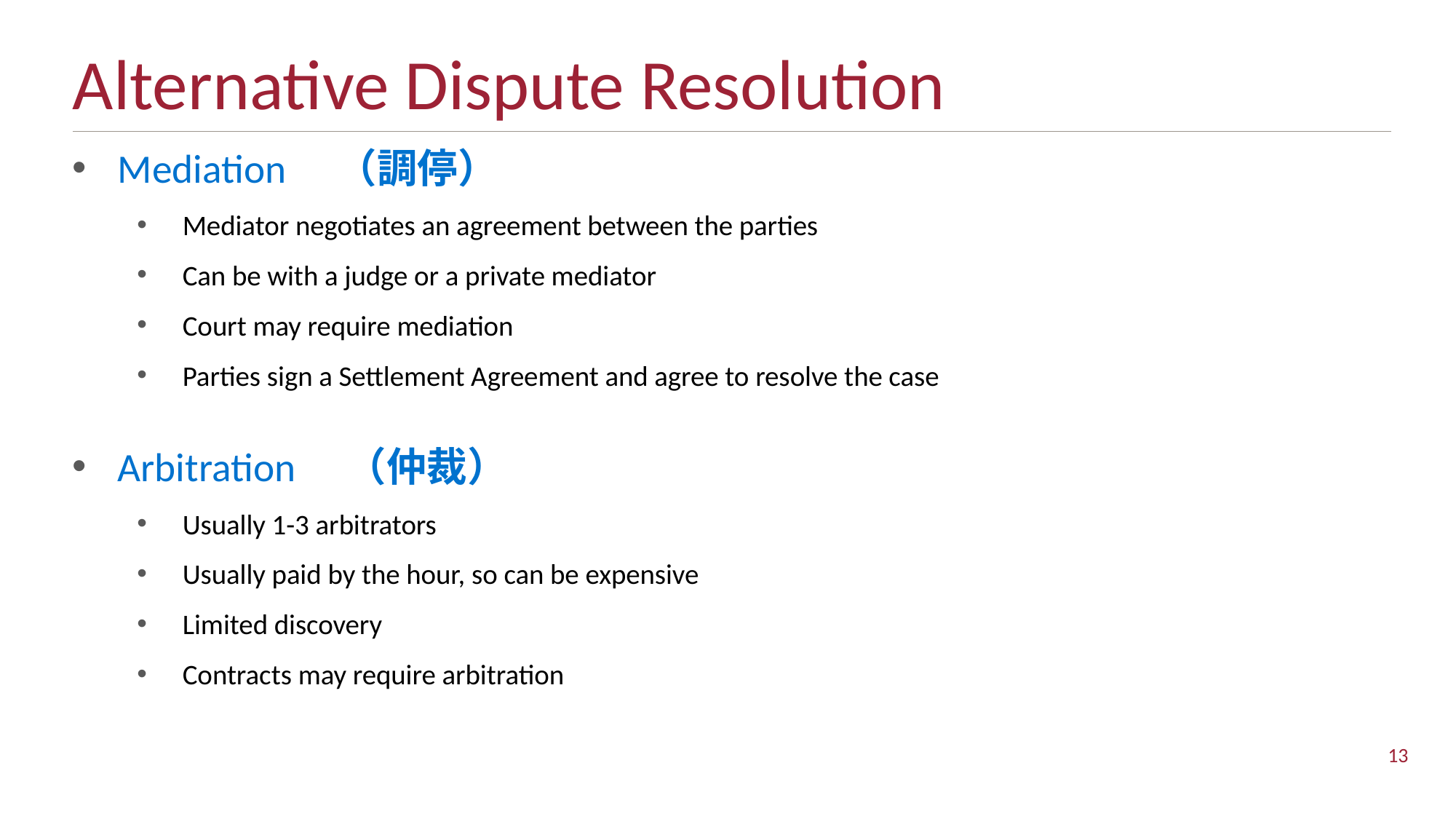

Alternative Dispute Resolution
Mediation　（調停）
Mediator negotiates an agreement between the parties
Can be with a judge or a private mediator
Court may require mediation
Parties sign a Settlement Agreement and agree to resolve the case
Arbitration　（仲裁）
Usually 1-3 arbitrators
Usually paid by the hour, so can be expensive
Limited discovery
Contracts may require arbitration

13